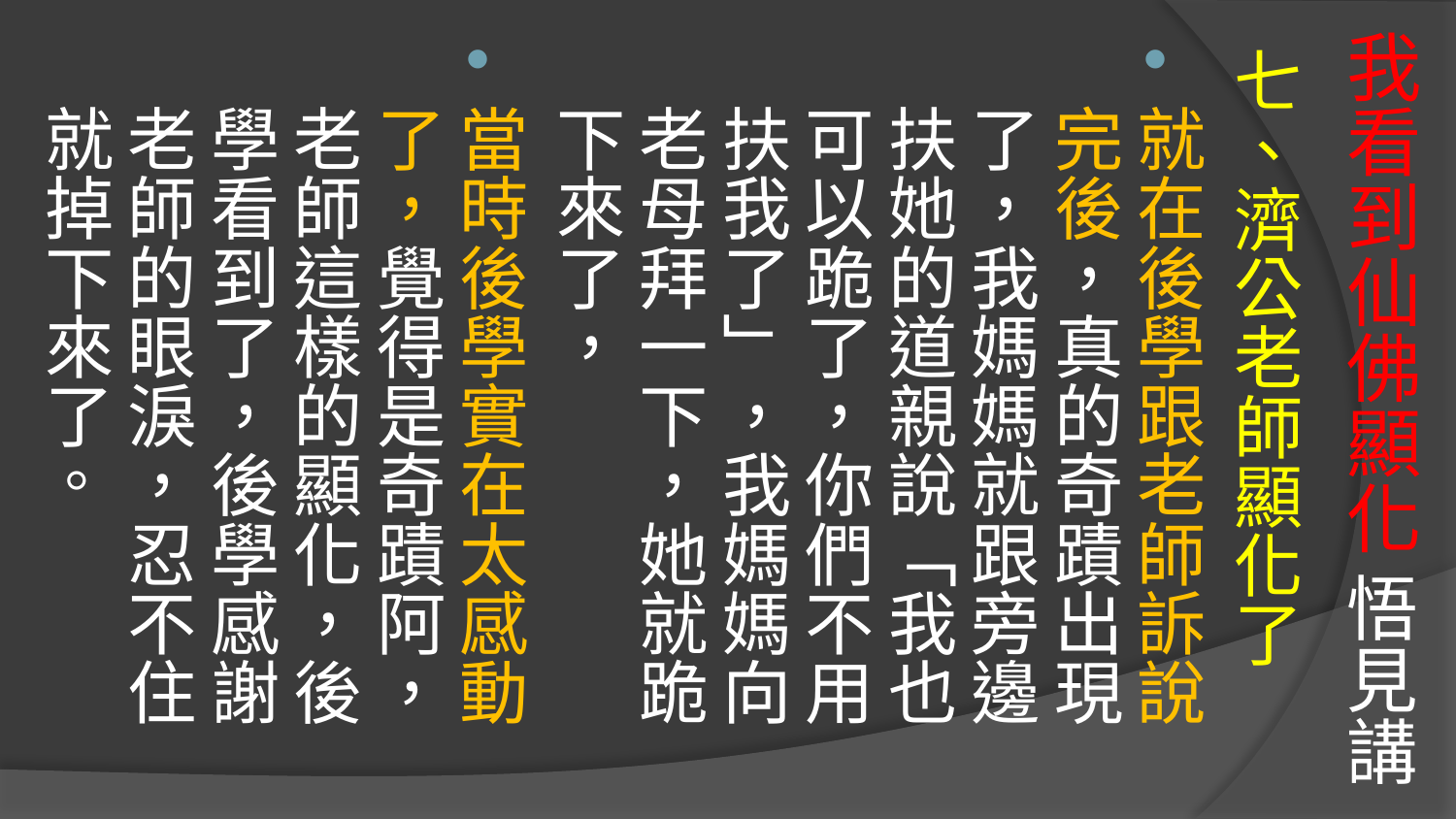

# 我看到仙佛顯化 悟見講
七、濟公老師顯化了
就在後學跟老師訴說完後，真的奇蹟出現了，我媽媽就跟旁邊扶她的道親說「我也可以跪了，你們不用扶我了」，我媽媽向老母拜一下，她就跪下來了，
當時後學實在太感動了，覺得是奇蹟阿，老師這樣的顯化，後學看到了，後學感謝老師的眼淚，忍不住就掉下來了。